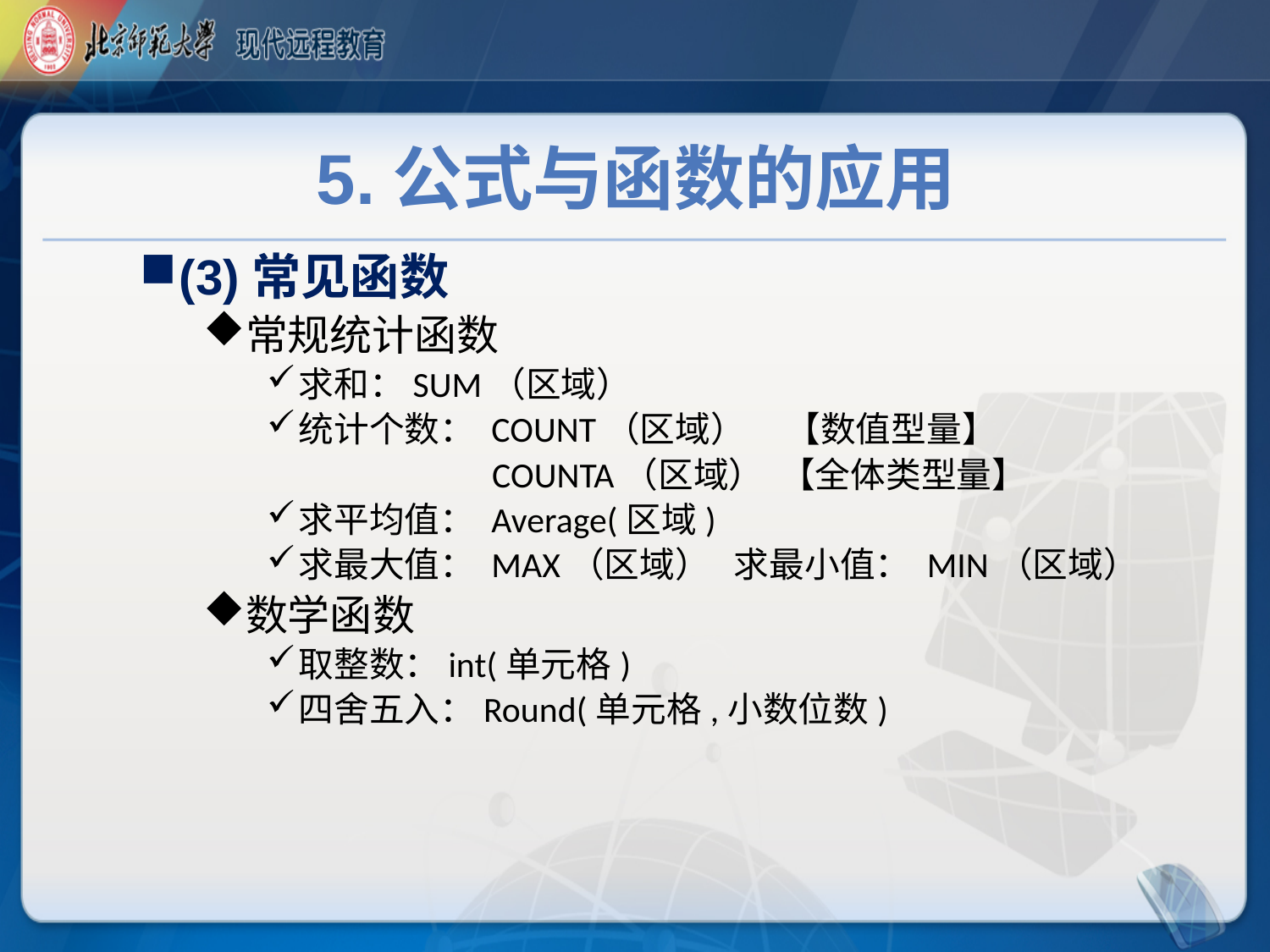

# 5.公式与函数的应用
(3)常见函数
常规统计函数
求和：SUM（区域）
统计个数： COUNT（区域）     【数值型量】
                            COUNTA（区域）  【全体类型量】
求平均值： Average(区域)
求最大值： MAX（区域）   求最小值： MIN（区域）
数学函数
取整数：int(单元格)
四舍五入：Round(单元格,小数位数)